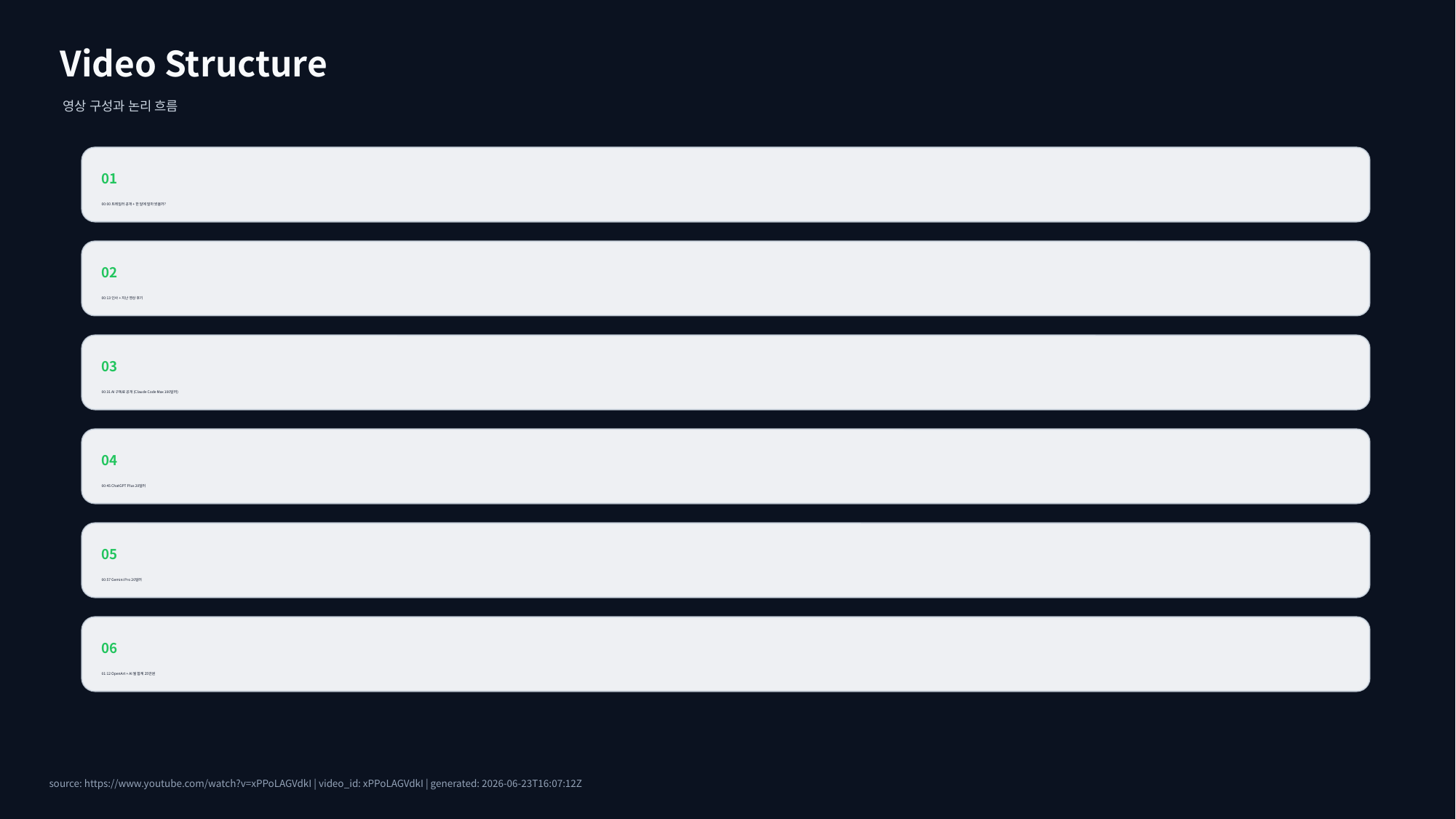

Video Structure
영상 구성과 논리 흐름

01
00:00 트레일러 공개 + 한 달에 얼마 썼을까?

02
00:13 인사 + 지난 영상 후기

03
00:31 AI 구독료 공개 (Claude Code Max 100달러)

04
00:45 ChatGPT Plus 20달러

05
00:57 Gemini Pro 20달러

06
01:12 OpenArt + AI 월 합계 25만원
source: https://www.youtube.com/watch?v=xPPoLAGVdkI | video_id: xPPoLAGVdkI | generated: 2026-06-23T16:07:12Z